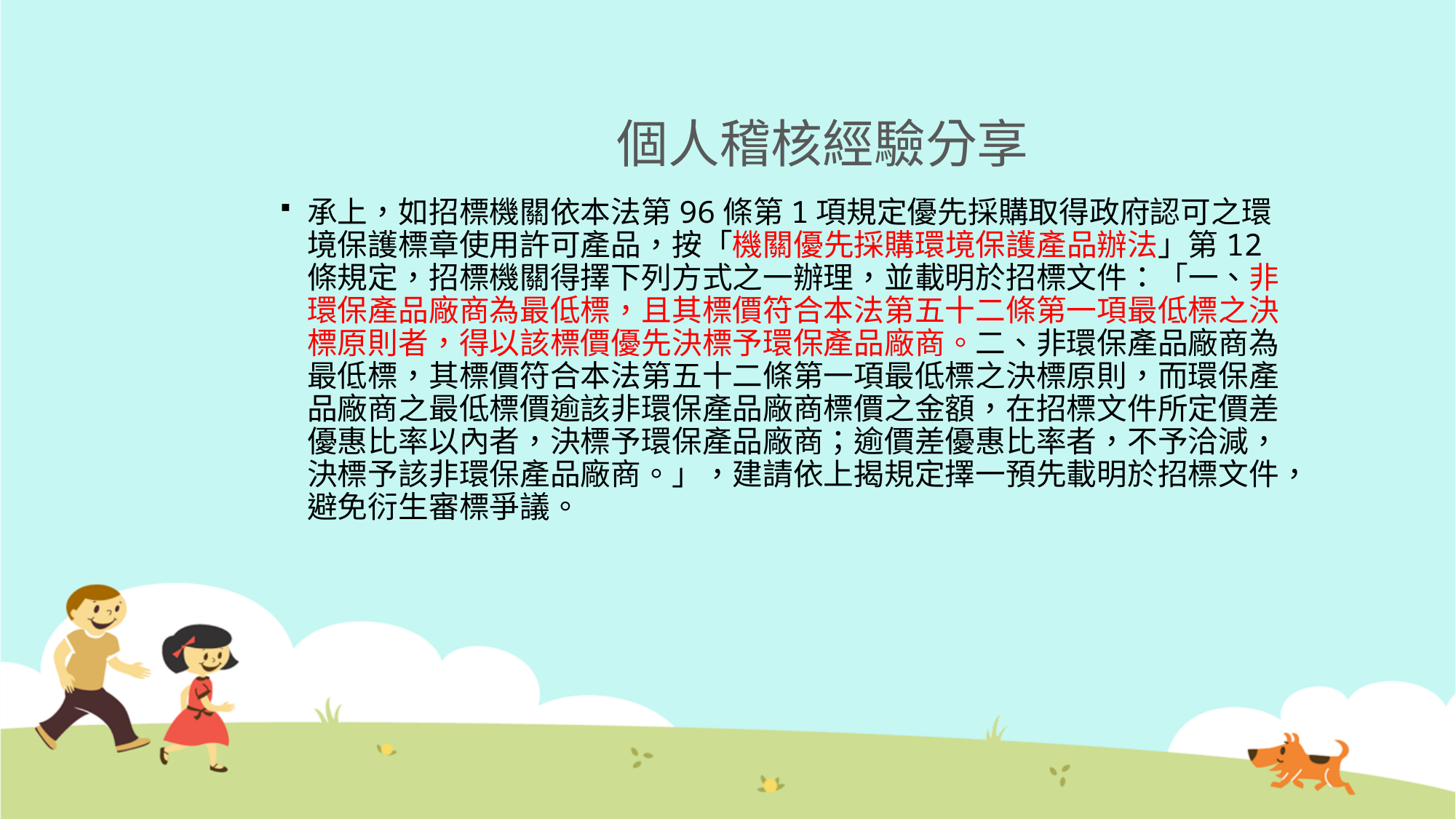

# 個人稽核經驗分享
承上，如招標機關依本法第96條第1項規定優先採購取得政府認可之環境保護標章使用許可產品，按「機關優先採購環境保護產品辦法」第12條規定，招標機關得擇下列方式之一辦理，並載明於招標文件：「一、非環保產品廠商為最低標，且其標價符合本法第五十二條第一項最低標之決標原則者，得以該標價優先決標予環保產品廠商。二、非環保產品廠商為最低標，其標價符合本法第五十二條第一項最低標之決標原則，而環保產品廠商之最低標價逾該非環保產品廠商標價之金額，在招標文件所定價差優惠比率以內者，決標予環保產品廠商；逾價差優惠比率者，不予洽減，決標予該非環保產品廠商。」，建請依上揭規定擇一預先載明於招標文件，避免衍生審標爭議。